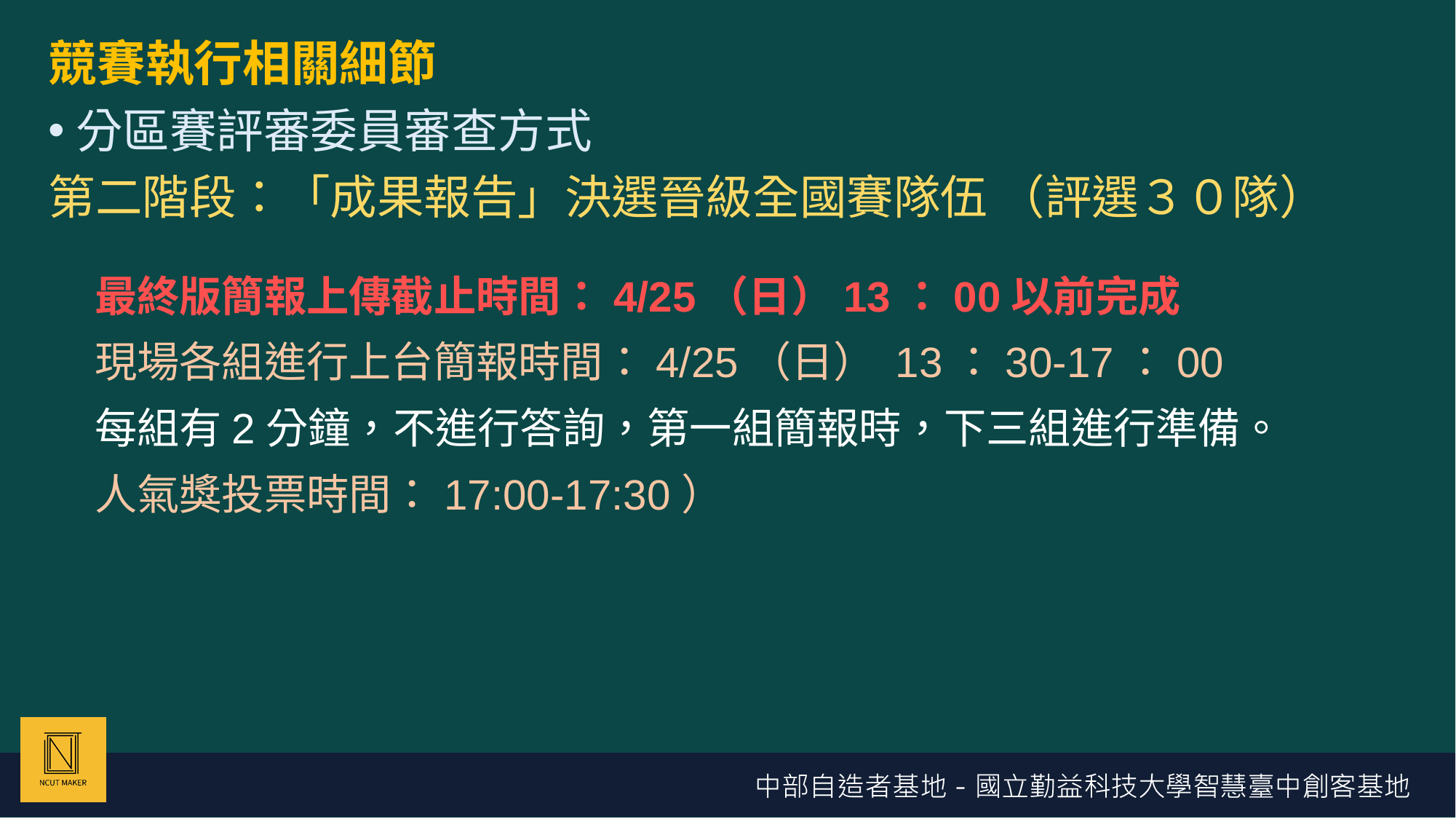

競賽執行相關細節
分區賽評審委員審查方式
第二階段：「成果報告」決選晉級全國賽隊伍 （評選３０隊）
最終版簡報上傳截止時間：4/25（日）13：00以前完成
現場各組進行上台簡報時間：4/25（日） 13：30-17：00
每組有2分鐘，不進行答詢，第一組簡報時，下三組進行準備。
人氣獎投票時間：17:00-17:30）